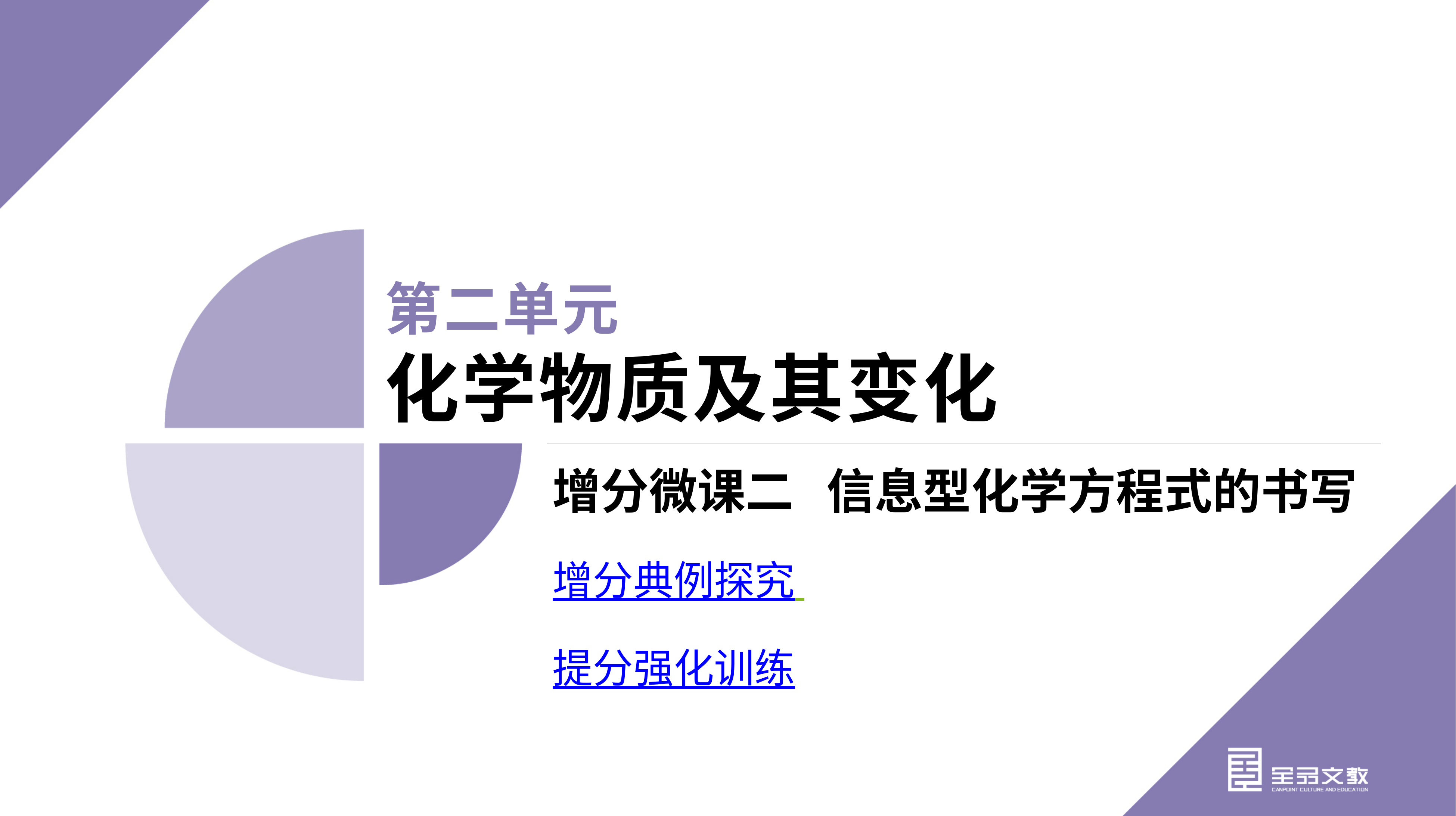

第二单元
化学物质及其变化
增分微课二   信息型化学方程式的书写
增分典例探究
提分强化训练